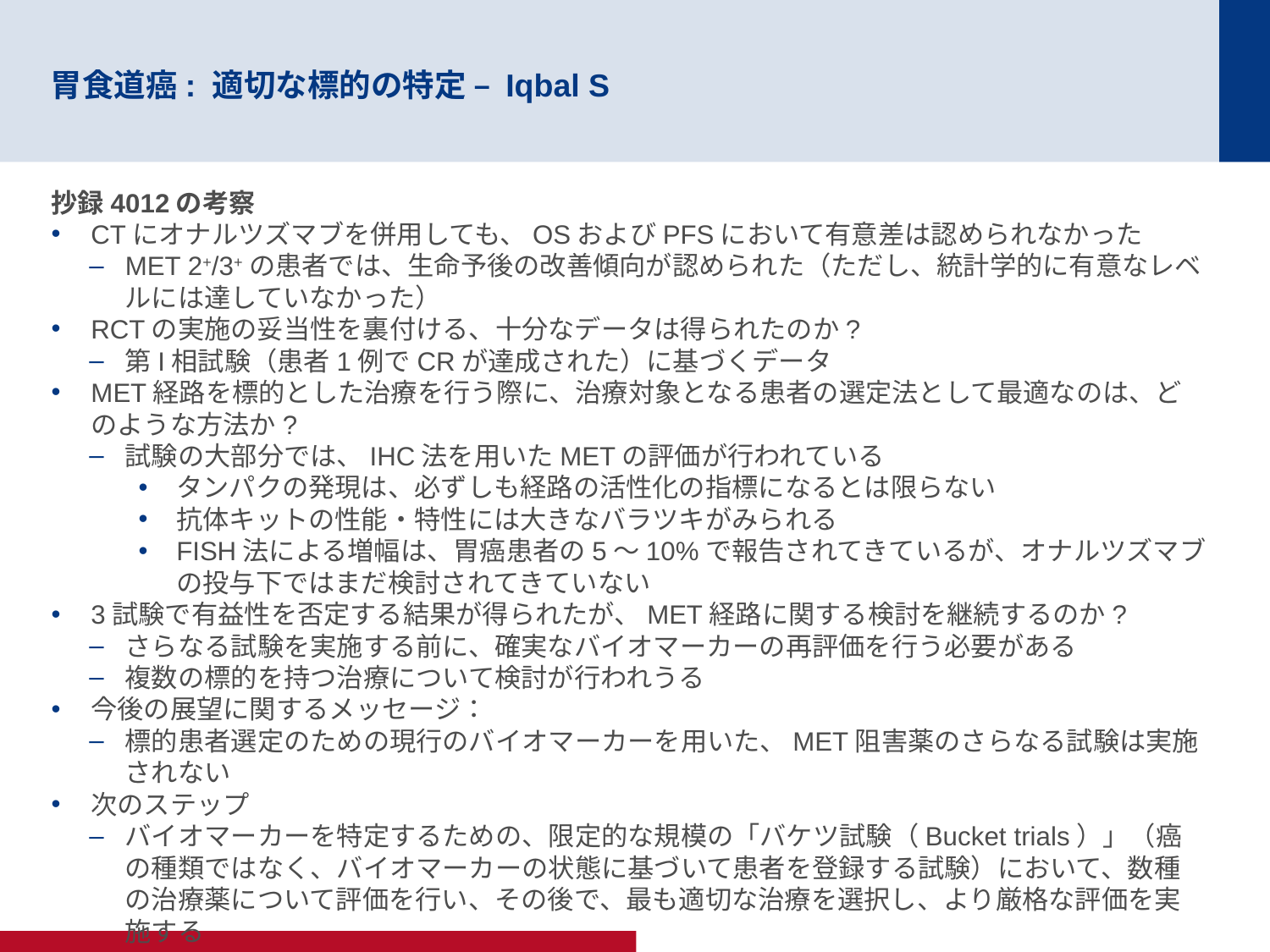

# 胃食道癌: 適切な標的の特定 – Iqbal S
抄録4012の考察
CTにオナルツズマブを併用しても、OSおよびPFSにおいて有意差は認められなかった
MET 2+/3+の患者では、生命予後の改善傾向が認められた（ただし、統計学的に有意なレベルには達していなかった）
RCTの実施の妥当性を裏付ける、十分なデータは得られたのか?
第I相試験（患者1例でCRが達成された）に基づくデータ
MET経路を標的とした治療を行う際に、治療対象となる患者の選定法として最適なのは、どのような方法か?
試験の大部分では、IHC法を用いたMETの評価が行われている
タンパクの発現は、必ずしも経路の活性化の指標になるとは限らない
抗体キットの性能・特性には大きなバラツキがみられる
FISH法による増幅は、胃癌患者の5～10%で報告されてきているが、オナルツズマブの投与下ではまだ検討されてきていない
3試験で有益性を否定する結果が得られたが、MET経路に関する検討を継続するのか?
さらなる試験を実施する前に、確実なバイオマーカーの再評価を行う必要がある
複数の標的を持つ治療について検討が行われうる
今後の展望に関するメッセージ：
標的患者選定のための現行のバイオマーカーを用いた、MET阻害薬のさらなる試験は実施されない
次のステップ
バイオマーカーを特定するための、限定的な規模の「バケツ試験（Bucket trials）」（癌の種類ではなく、バイオマーカーの状態に基づいて患者を登録する試験）において、数種の治療薬について評価を行い、その後で、最も適切な治療を選択し、より厳格な評価を実施する